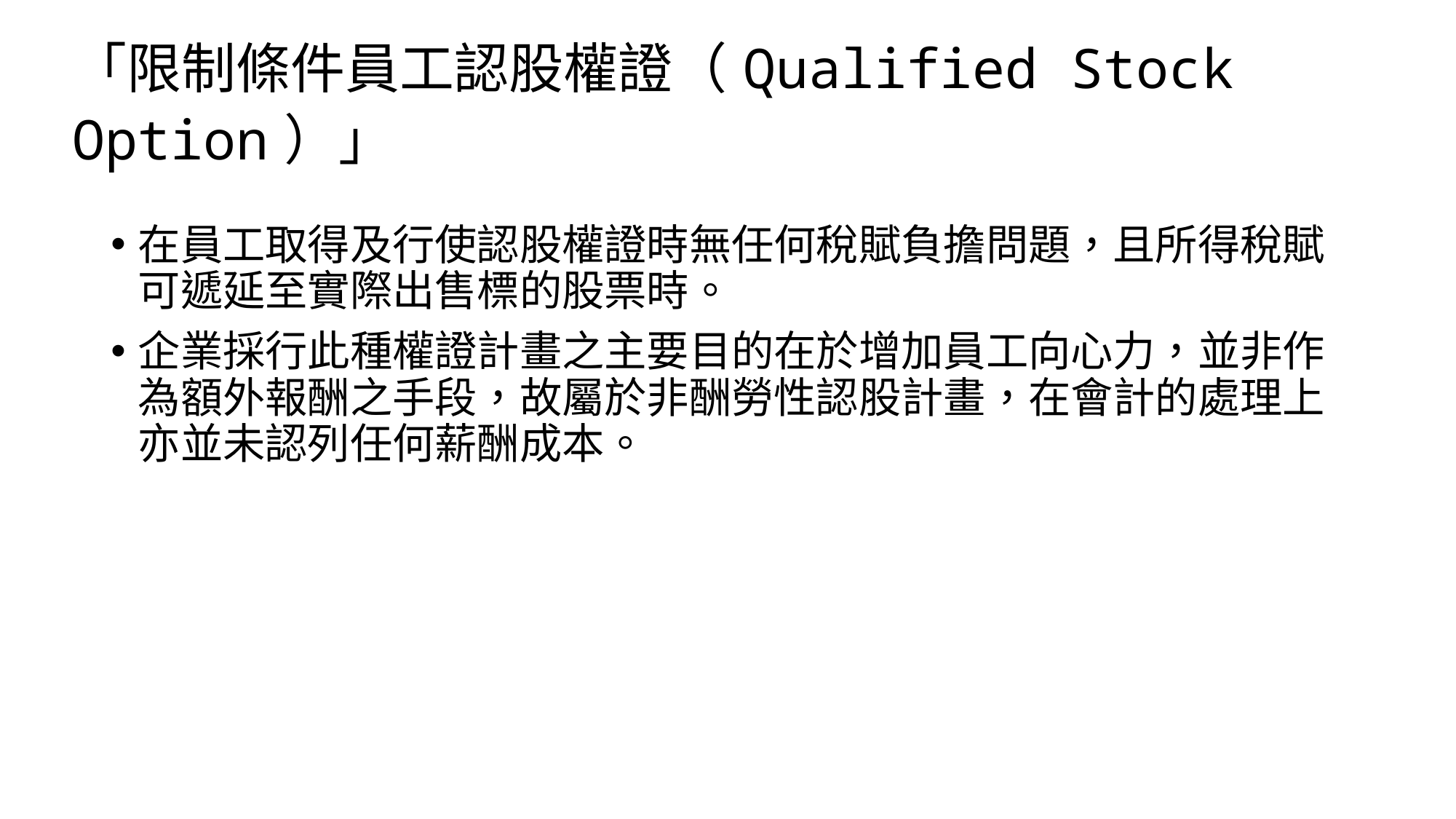

# 「限制條件員工認股權證（Qualified Stock Option）」
在員工取得及行使認股權證時無任何稅賦負擔問題，且所得稅賦可遞延至實際出售標的股票時。
企業採行此種權證計畫之主要目的在於增加員工向心力，並非作為額外報酬之手段，故屬於非酬勞性認股計畫，在會計的處理上亦並未認列任何薪酬成本。